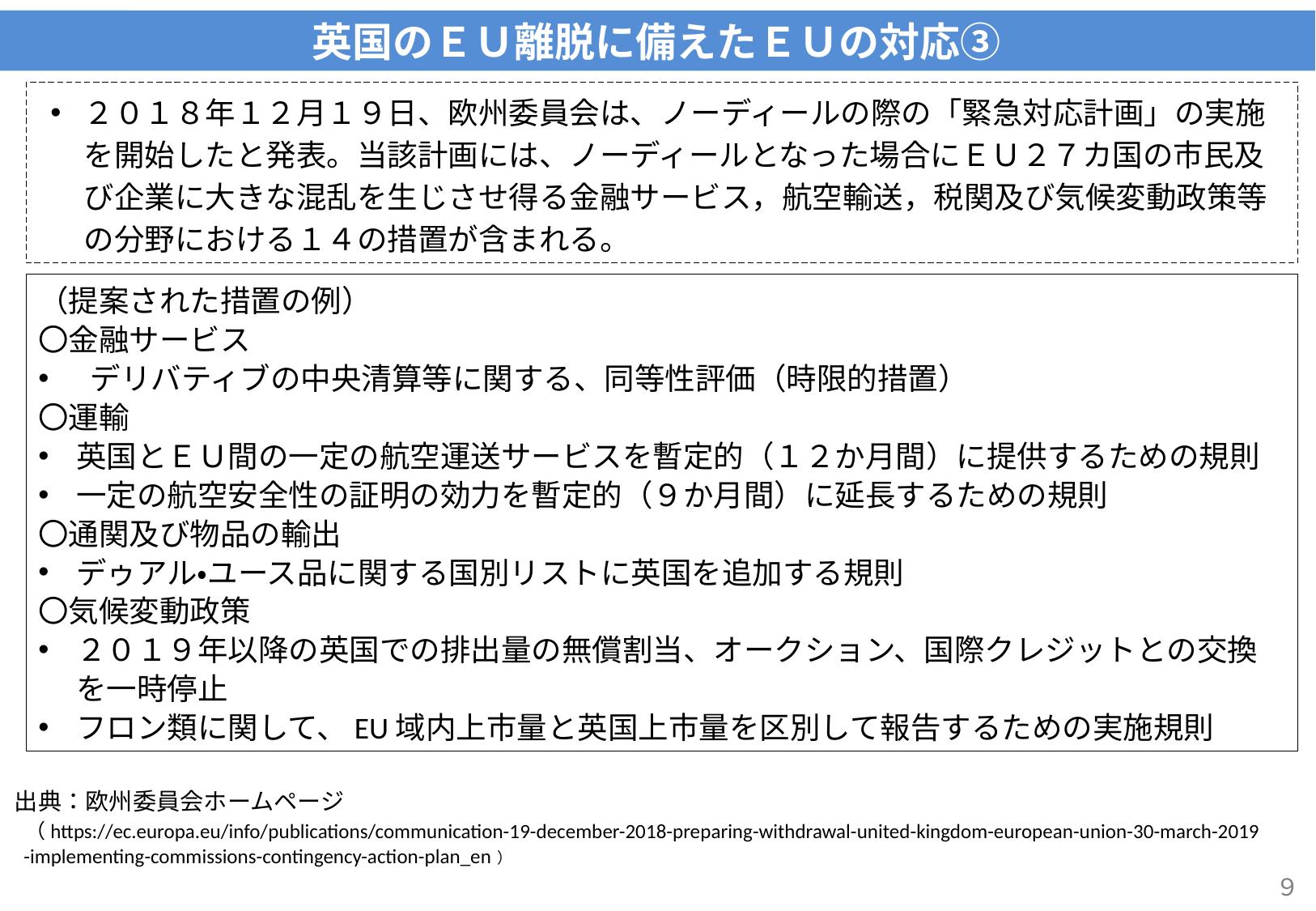

英国のＥＵ離脱に備えたＥＵの対応③
２０１８年１２月１９日、欧州委員会は、ノーディールの際の「緊急対応計画」の実施を開始したと発表。当該計画には、ノーディールとなった場合にＥＵ２７カ国の市民及び企業に大きな混乱を生じさせ得る金融サービス，航空輸送，税関及び気候変動政策等の分野における１４の措置が含まれる。
（提案された措置の例）
〇金融サービス
 デリバティブの中央清算等に関する、同等性評価（時限的措置）
〇運輸
英国とＥＵ間の一定の航空運送サービスを暫定的（１２か月間）に提供するための規則
一定の航空安全性の証明の効力を暫定的（９か月間）に延長するための規則
〇通関及び物品の輸出
デゥアル・ユース品に関する国別リストに英国を追加する規則
〇気候変動政策
２０１９年以降の英国での排出量の無償割当、オークション、国際クレジットとの交換を一時停止
フロン類に関して、EU域内上市量と英国上市量を区別して報告するための実施規則
出典：欧州委員会ホームページ
 （https://ec.europa.eu/info/publications/communication-19-december-2018-preparing-withdrawal-united-kingdom-european-union-30-march-2019
  -implementing-commissions-contingency-action-plan_en）
９